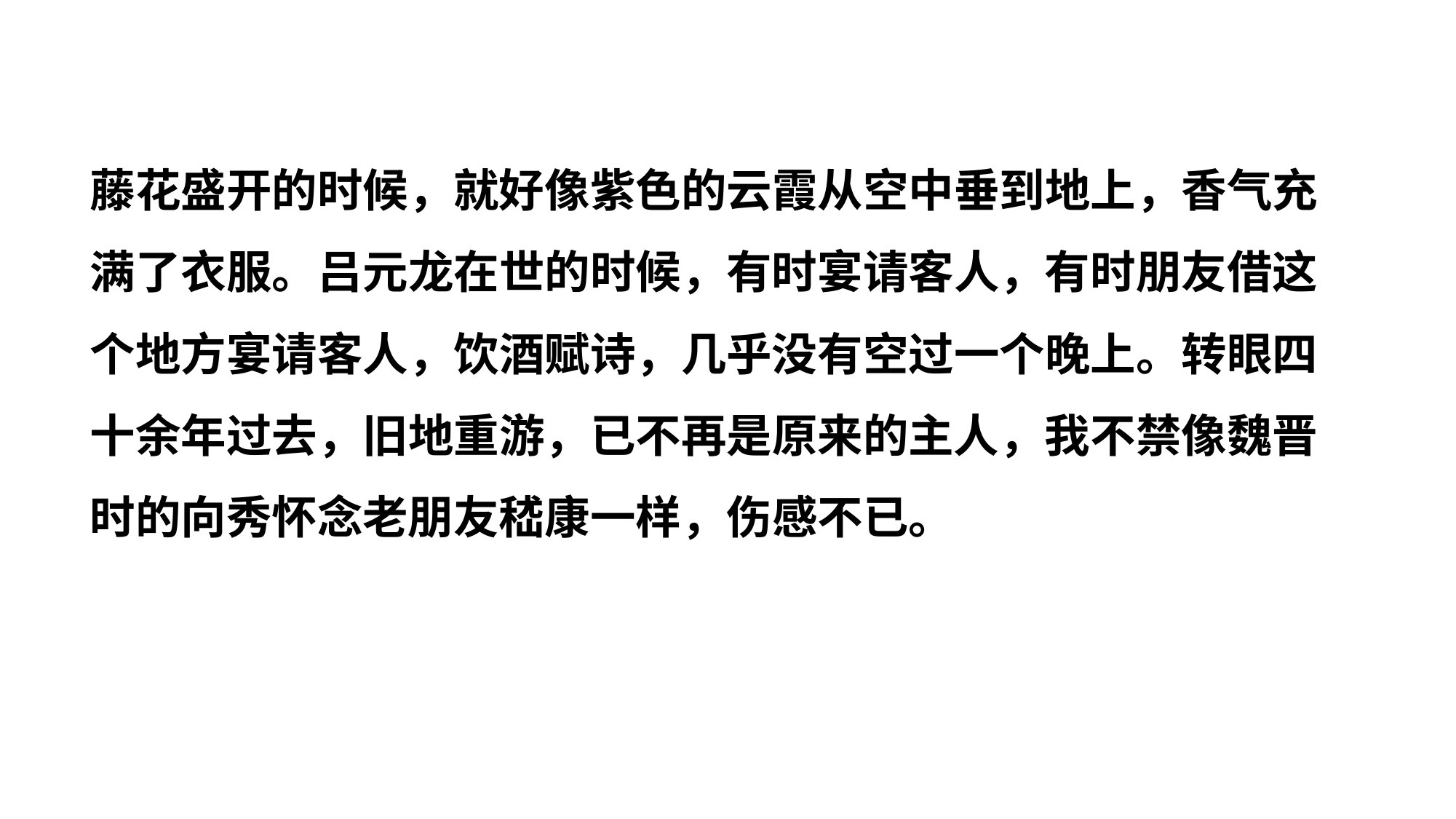

藤花盛开的时候，就好像紫色的云霞从空中垂到地上，香气充满了衣服。吕元龙在世的时候，有时宴请客人，有时朋友借这个地方宴请客人，饮酒赋诗，几乎没有空过一个晚上。转眼四十余年过去，旧地重游，已不再是原来的主人，我不禁像魏晋时的向秀怀念老朋友嵇康一样，伤感不已。